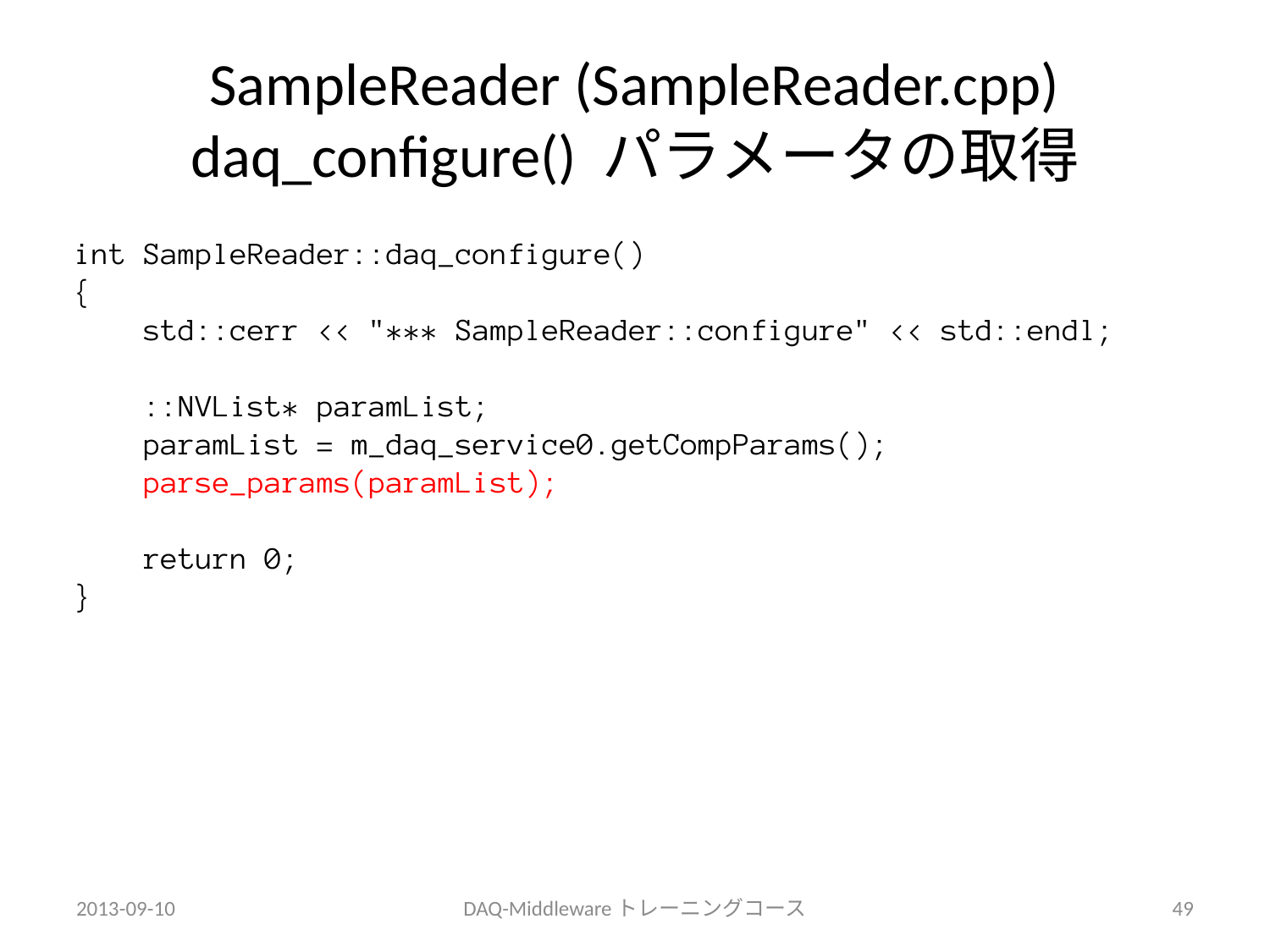

# SampleReader (SampleReader.cpp) daq_configure() パラメータの取得
int SampleReader::daq_configure()
{
    std::cerr << "*** SampleReader::configure" << std::endl;

    ::NVList* paramList;
    paramList = m_daq_service0.getCompParams();
    parse_params(paramList);

    return 0;
}

2013-09-10
DAQ-Middlewareトレーニングコース
49